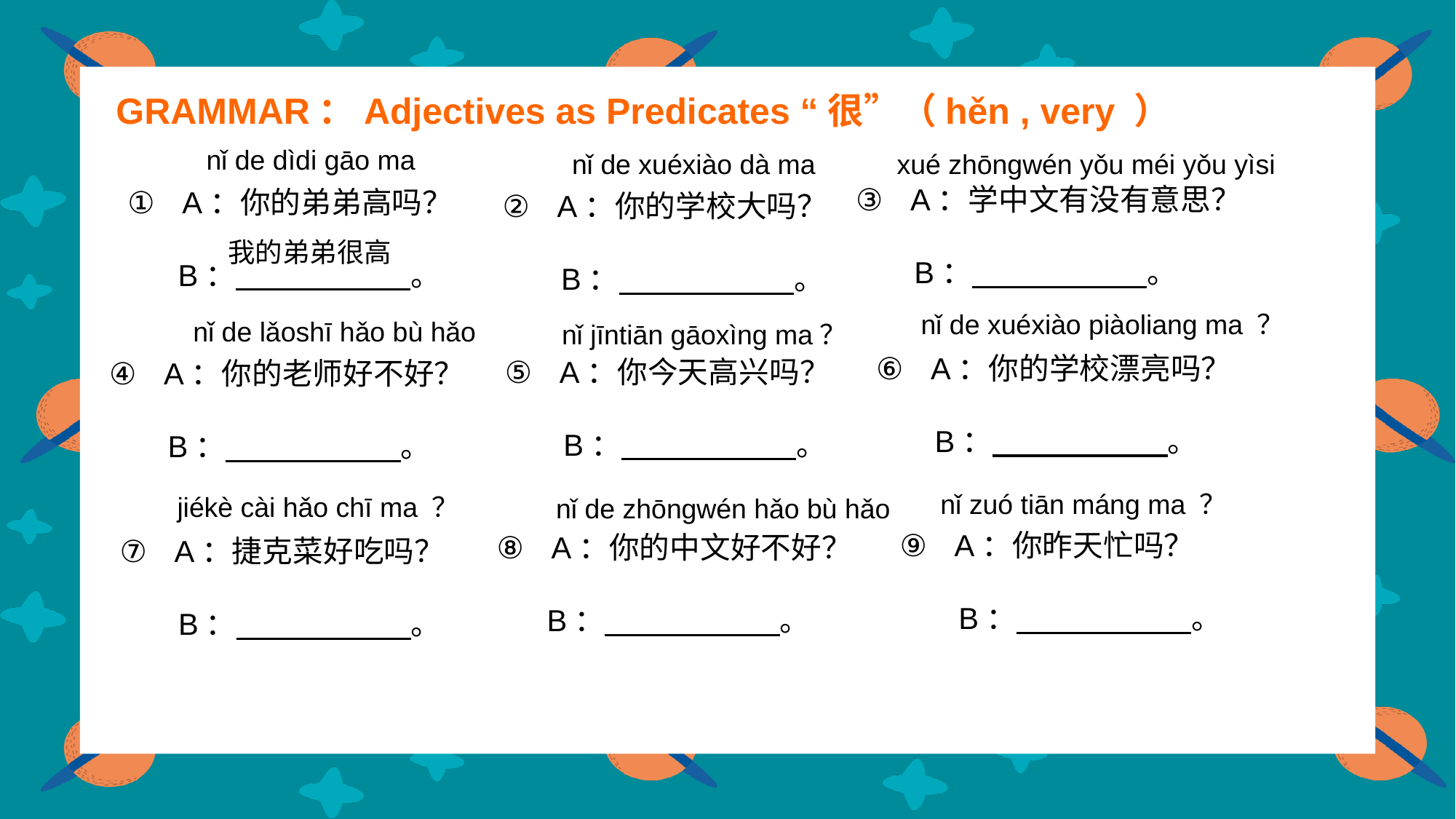

GRAMMAR：Adjectives as Predicates “很”（hěn , very ）
nǐ de dìdi gāo ma
nǐ de xuéxiào dà ma
xué zhōngwén yǒu méi yǒu yìsi
A：学中文有没有意思？

       B：                          。

A：你的弟弟高吗？

      B：                          。

A：你的学校大吗？

       B：                          。

我的弟弟很高
nǐ de xuéxiào piàoliang ma ？
nǐ de lǎoshī hǎo bù hǎo
nǐ jīntiān gāoxìng ma？
A：你的学校漂亮吗？

       B：                          。

A：你今天高兴吗？

       B：                          。

A：你的老师好不好？

       B：                          。

nǐ zuó tiān máng ma ？
jiékè cài hǎo chī ma ？
nǐ de zhōngwén hǎo bù hǎo
A：你昨天忙吗？

       B：                          。

A：你的中文好不好？

      B：                          。

A：捷克菜好吃吗？

       B：                          。